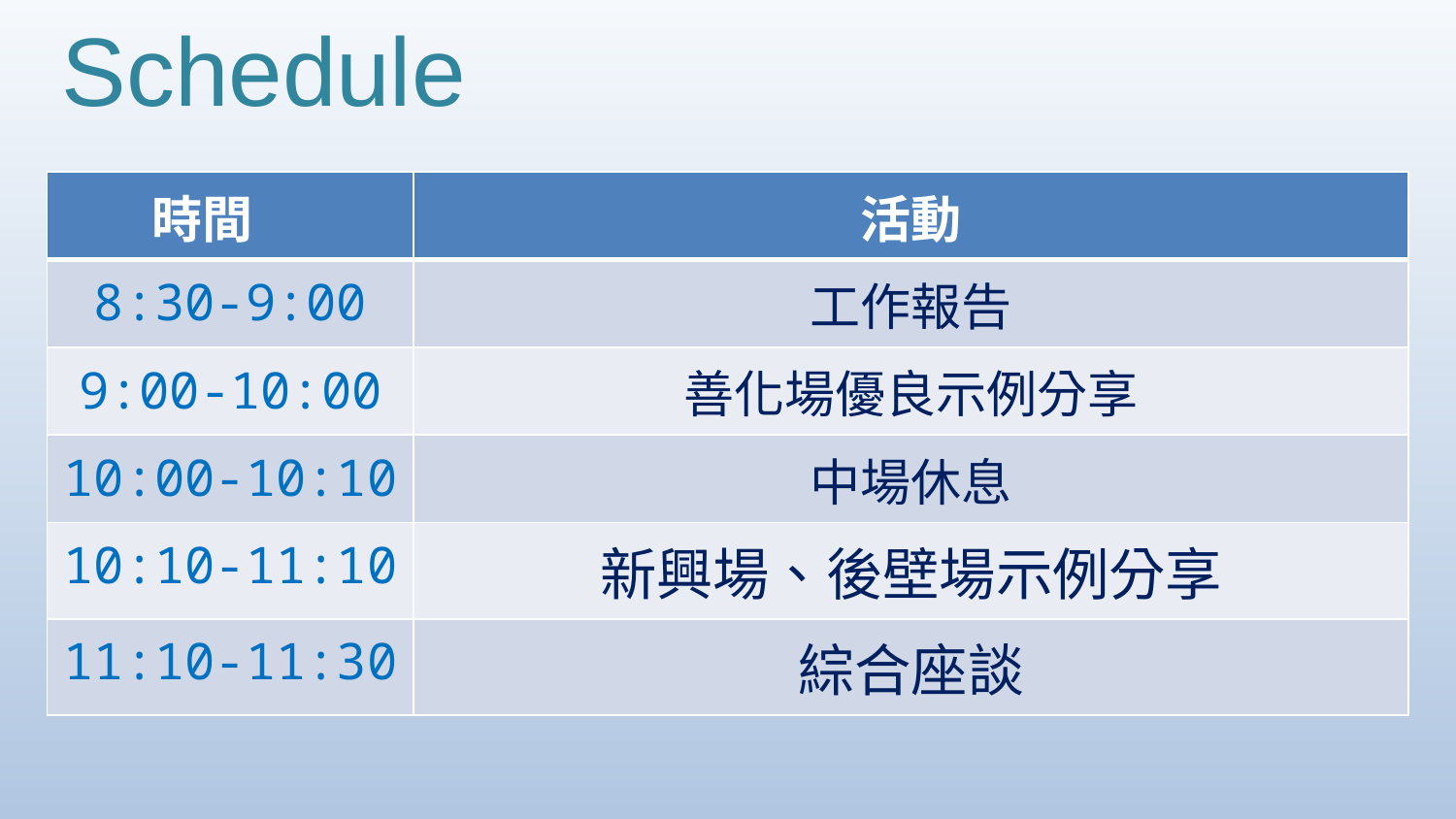

# Schedule
| 時間 | 活動 |
| --- | --- |
| 8:30-9:00 | 工作報告 |
| 9:00-10:00 | 善化場優良示例分享 |
| 10:00-10:10 | 中場休息 |
| 10:10-11:10 | 新興場、後壁場示例分享 |
| 11:10-11:30 | 綜合座談 |